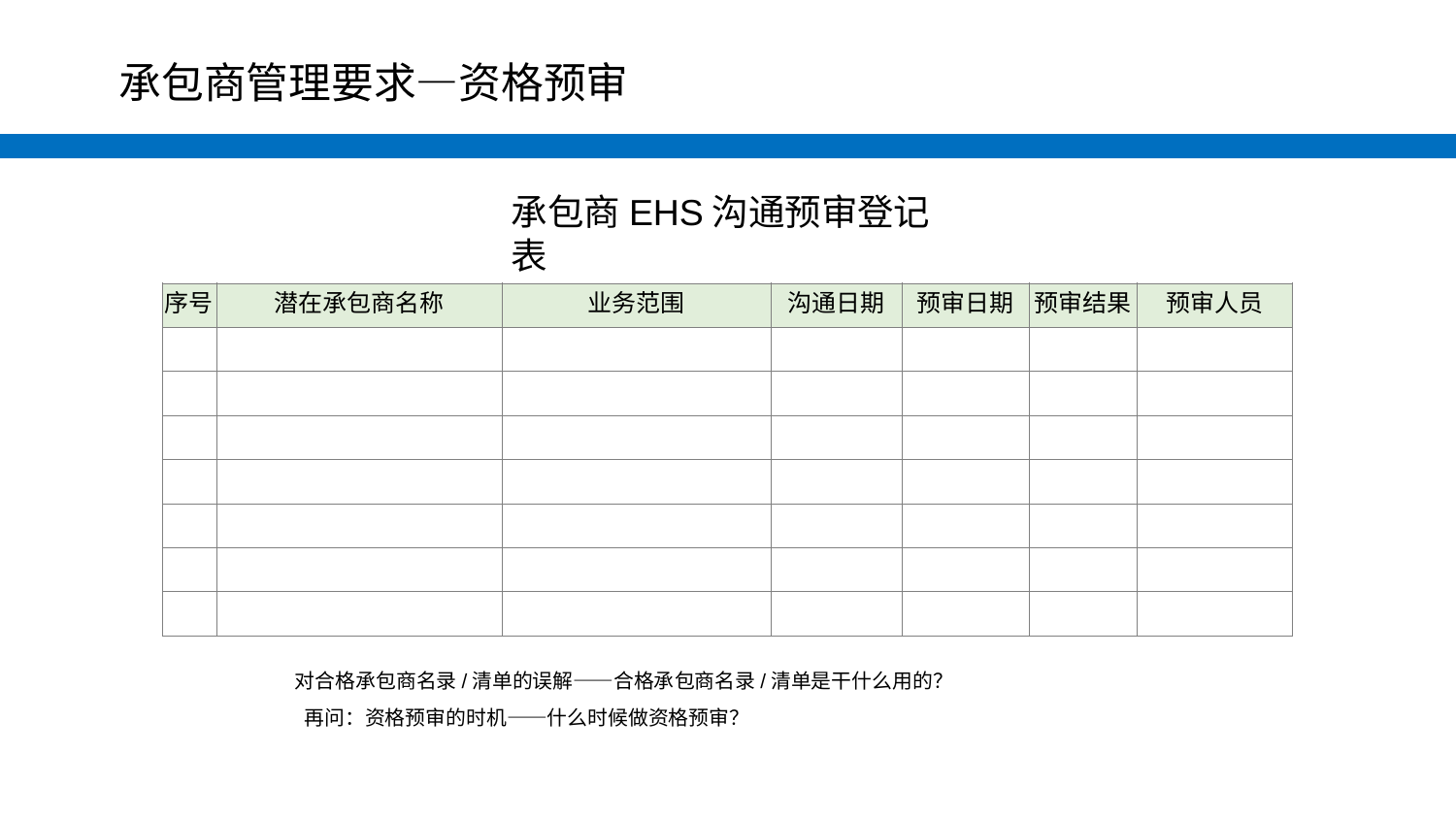

# 承包商管理要求—资格预审
承包商EHS沟通预审登记表
说明：登记潜在承包商EHS沟通和资格预审的结果
| 序号 | 潜在承包商名称 | 业务范围 | 沟通日期 | 预审日期 | 预审结果 | 预审人员 |
| --- | --- | --- | --- | --- | --- | --- |
|  |  |  |  |  |  |  |
|  |  |  |  |  |  |  |
|  |  |  |  |  |  |  |
|  |  |  |  |  |  |  |
|  |  |  |  |  |  |  |
|  |  |  |  |  |  |  |
|  |  |  |  |  |  |  |
对合格承包商名录/清单的误解——合格承包商名录/清单是干什么用的？  再问：资格预审的时机——什么时候做资格预审？